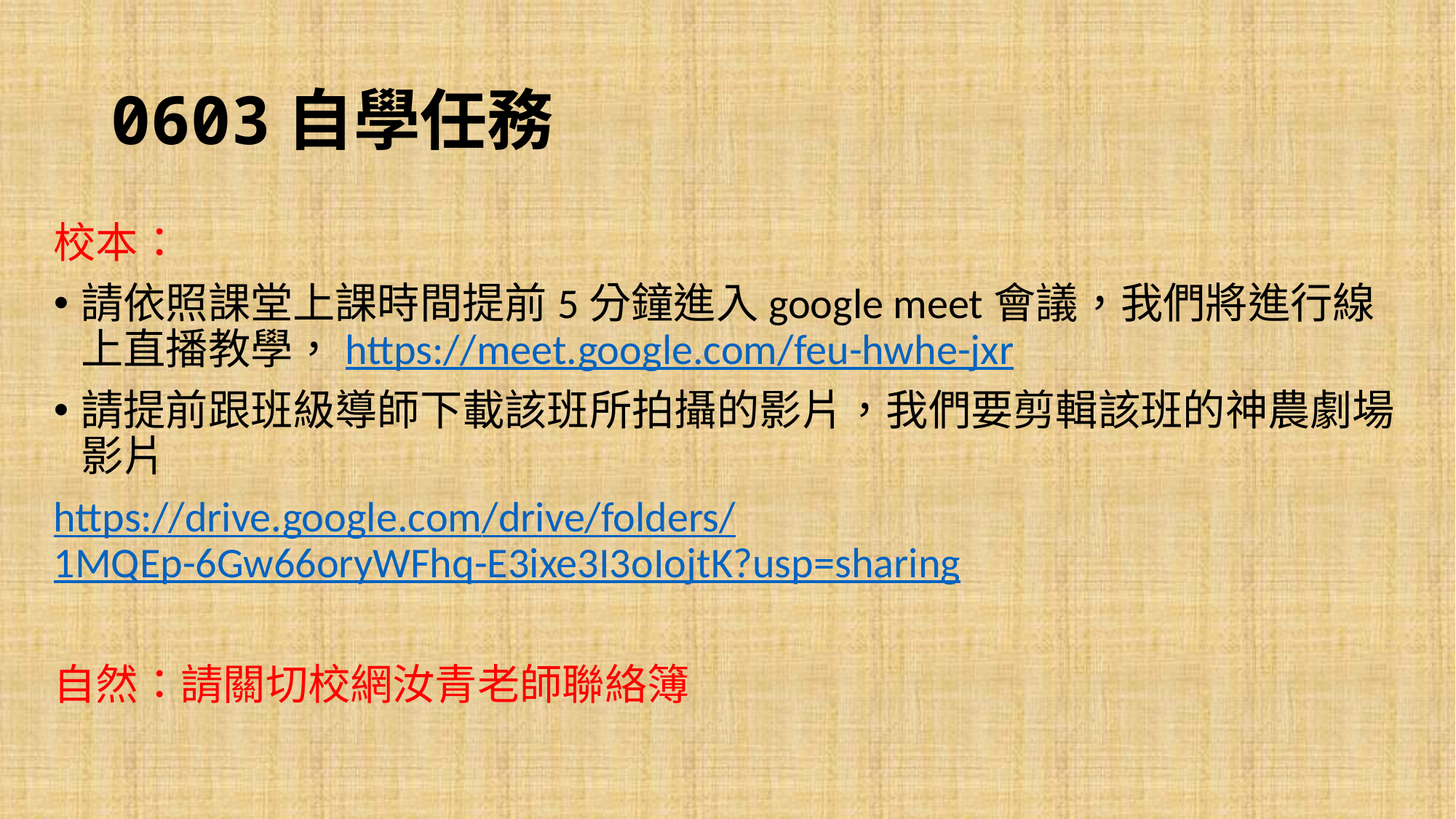

# 0603自學任務
校本：
請依照課堂上課時間提前5分鐘進入google meet會議，我們將進行線上直播教學，https://meet.google.com/feu-hwhe-jxr
請提前跟班級導師下載該班所拍攝的影片，我們要剪輯該班的神農劇場影片
https://drive.google.com/drive/folders/1MQEp-6Gw66oryWFhq-E3ixe3I3oIojtK?usp=sharing

自然：請關切校網汝青老師聯絡簿